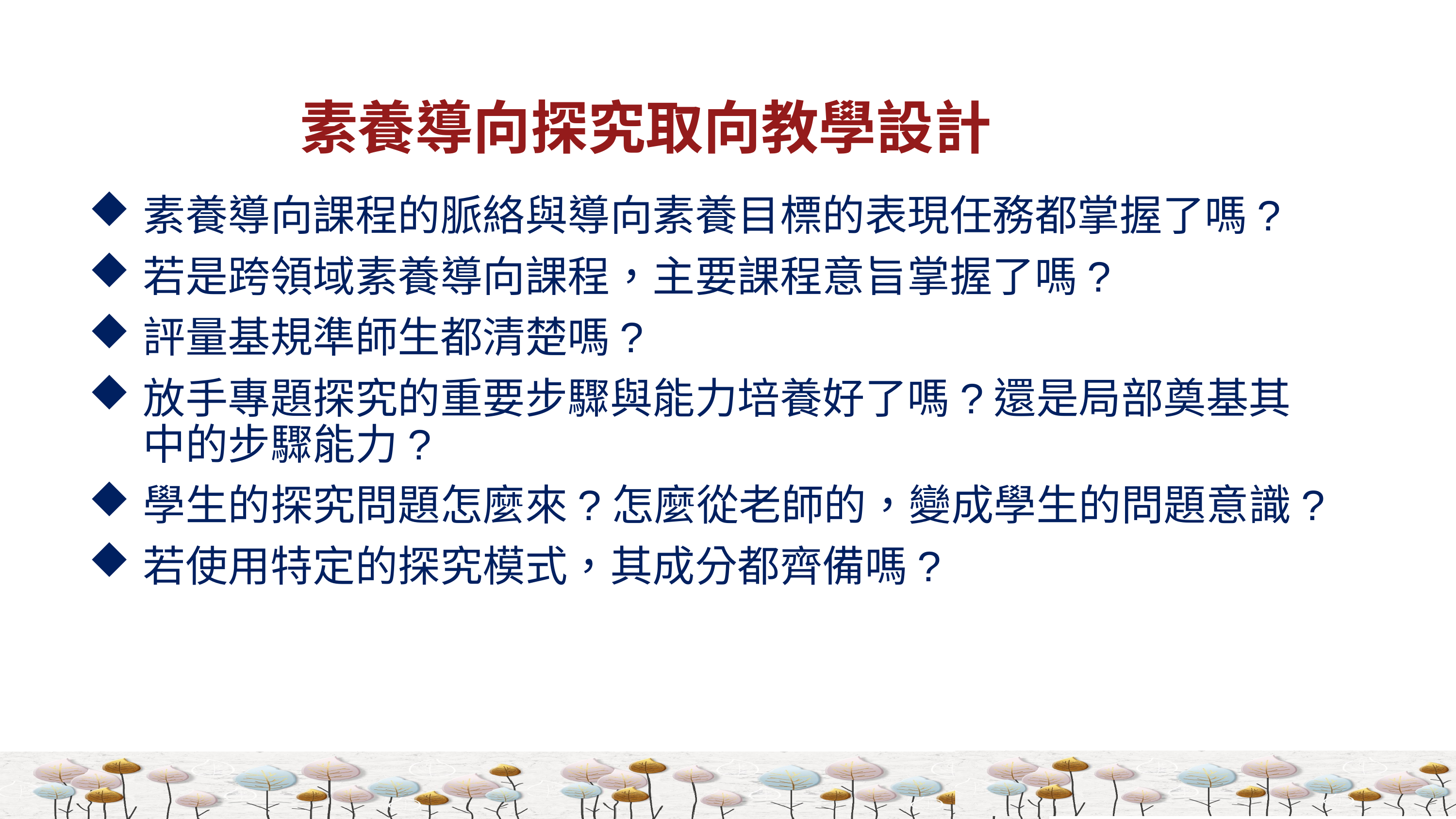

# 素養導向探究取向教學設計
素養導向課程的脈絡與導向素養目標的表現任務都掌握了嗎?
若是跨領域素養導向課程，主要課程意旨掌握了嗎?
評量基規準師生都清楚嗎?
放手專題探究的重要步驟與能力培養好了嗎?還是局部奠基其中的步驟能力?
學生的探究問題怎麼來?怎麼從老師的，變成學生的問題意識?
若使用特定的探究模式，其成分都齊備嗎?